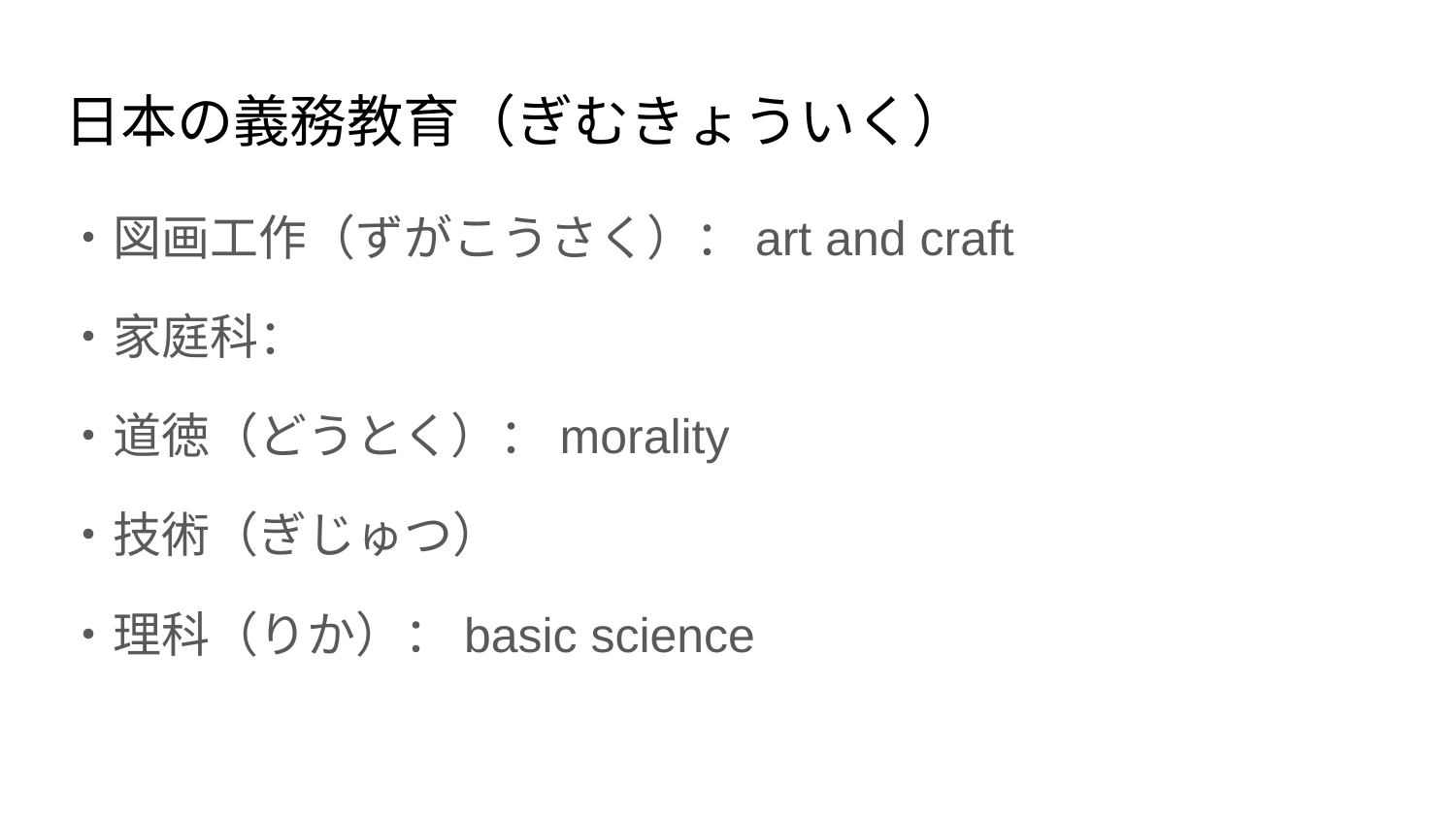

# 日本の義務教育（ぎむきょういく）
・図画工作（ずがこうさく）：art and craft
・家庭科：
・道徳（どうとく）：morality
・技術（ぎじゅつ）
・理科（りか）：basic science